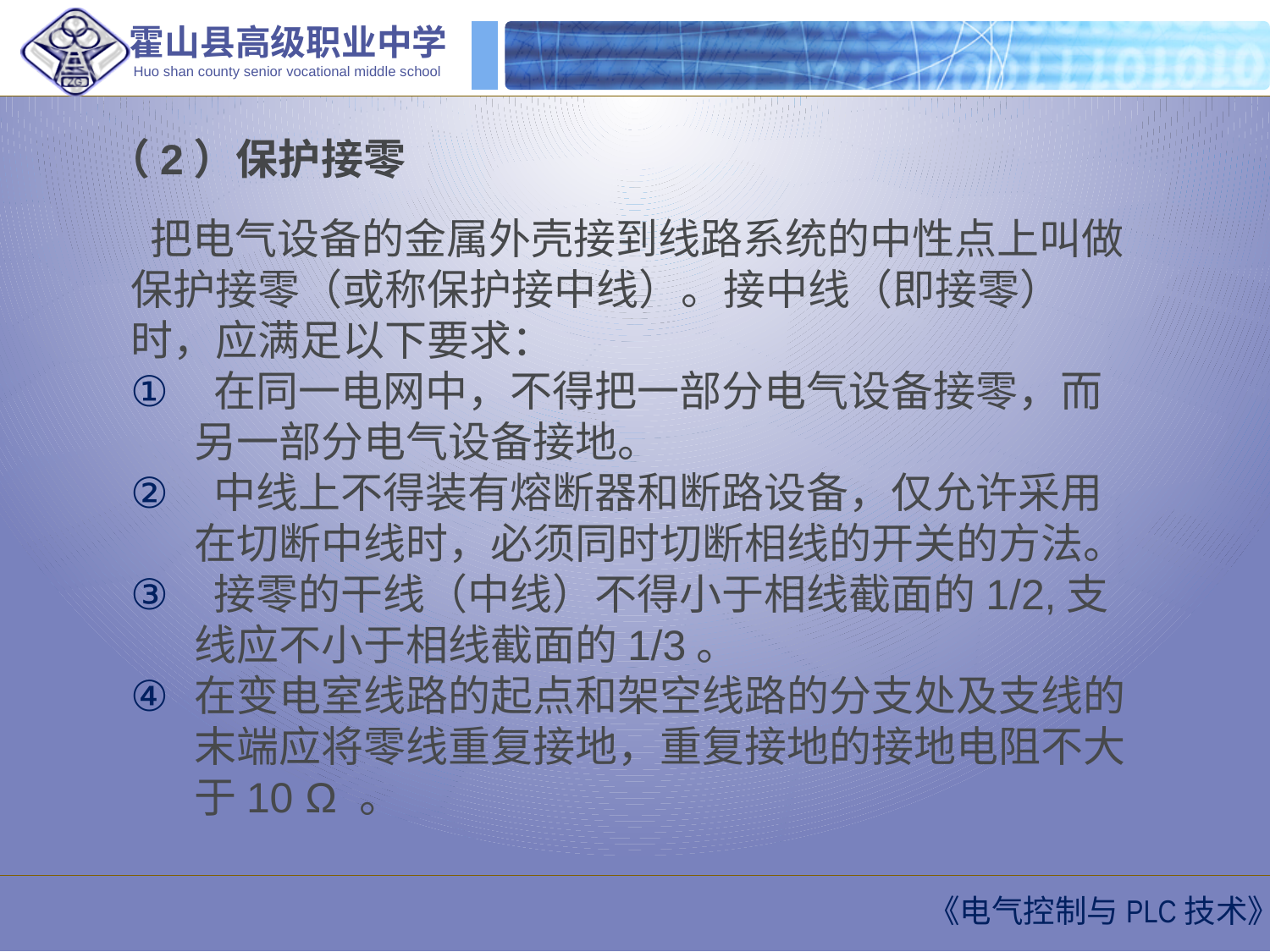

（2）保护接零
 把电气设备的金属外壳接到线路系统的中性点上叫做保护接零（或称保护接中线）。接中线（即接零）时，应满足以下要求：
 在同一电网中，不得把一部分电气设备接零，而另一部分电气设备接地。
 中线上不得装有熔断器和断路设备，仅允许采用在切断中线时，必须同时切断相线的开关的方法。
 接零的干线（中线）不得小于相线截面的1/2,支线应不小于相线截面的1/3。
在变电室线路的起点和架空线路的分支处及支线的末端应将零线重复接地，重复接地的接地电阻不大于10 Ω 。